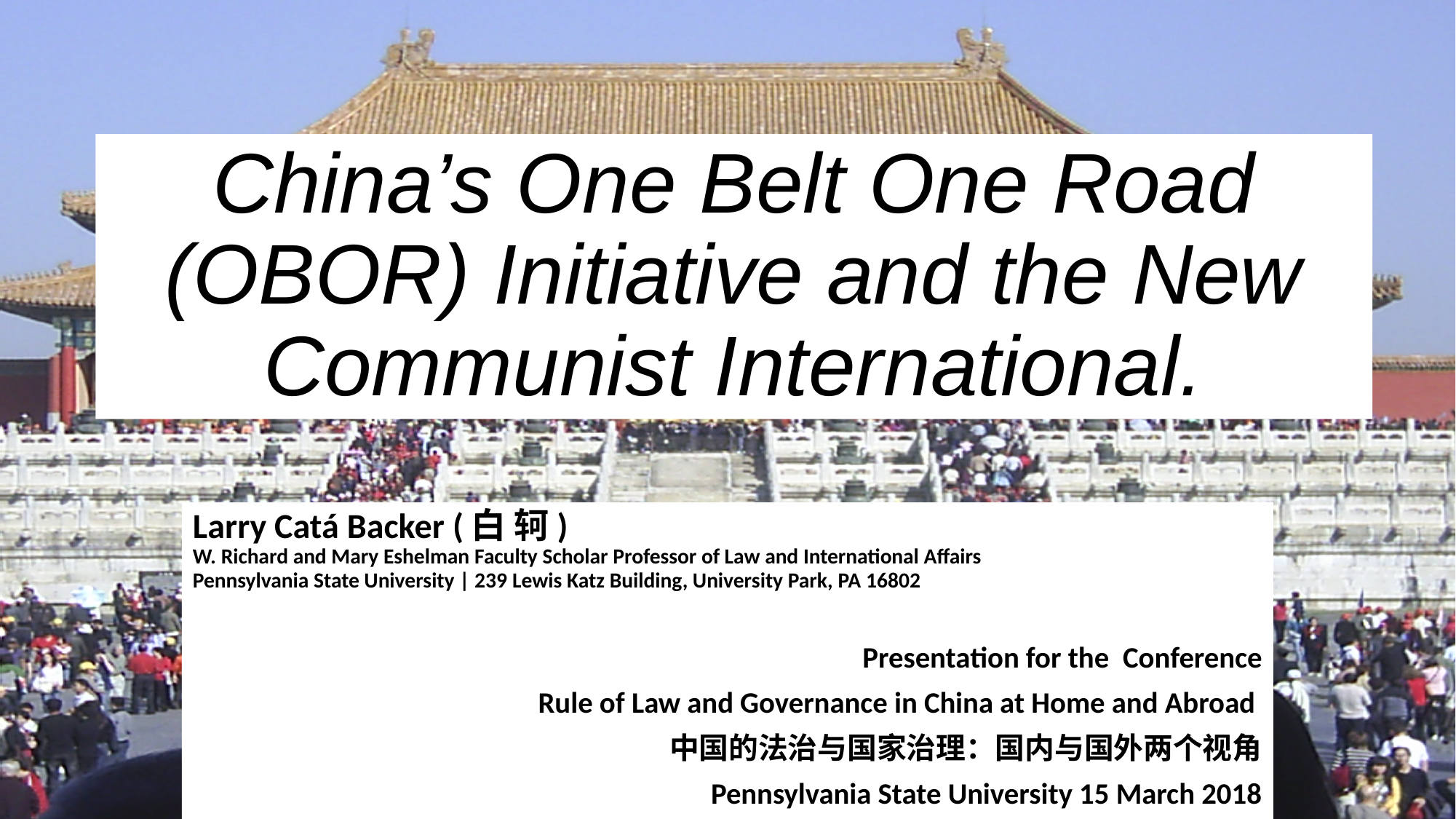

# China’s One Belt One Road (OBOR) Initiative and the New Communist International.
Larry Catá Backer (白 轲)
W. Richard and Mary Eshelman Faculty Scholar Professor of Law and International Affairs
Pennsylvania State University | 239 Lewis Katz Building, University Park, PA 16802

Presentation for the  Conference
Rule of Law and Governance in China at Home and Abroad
中国的法治与国家治理：国内与国外两个视角
Pennsylvania State University 15 March 2018